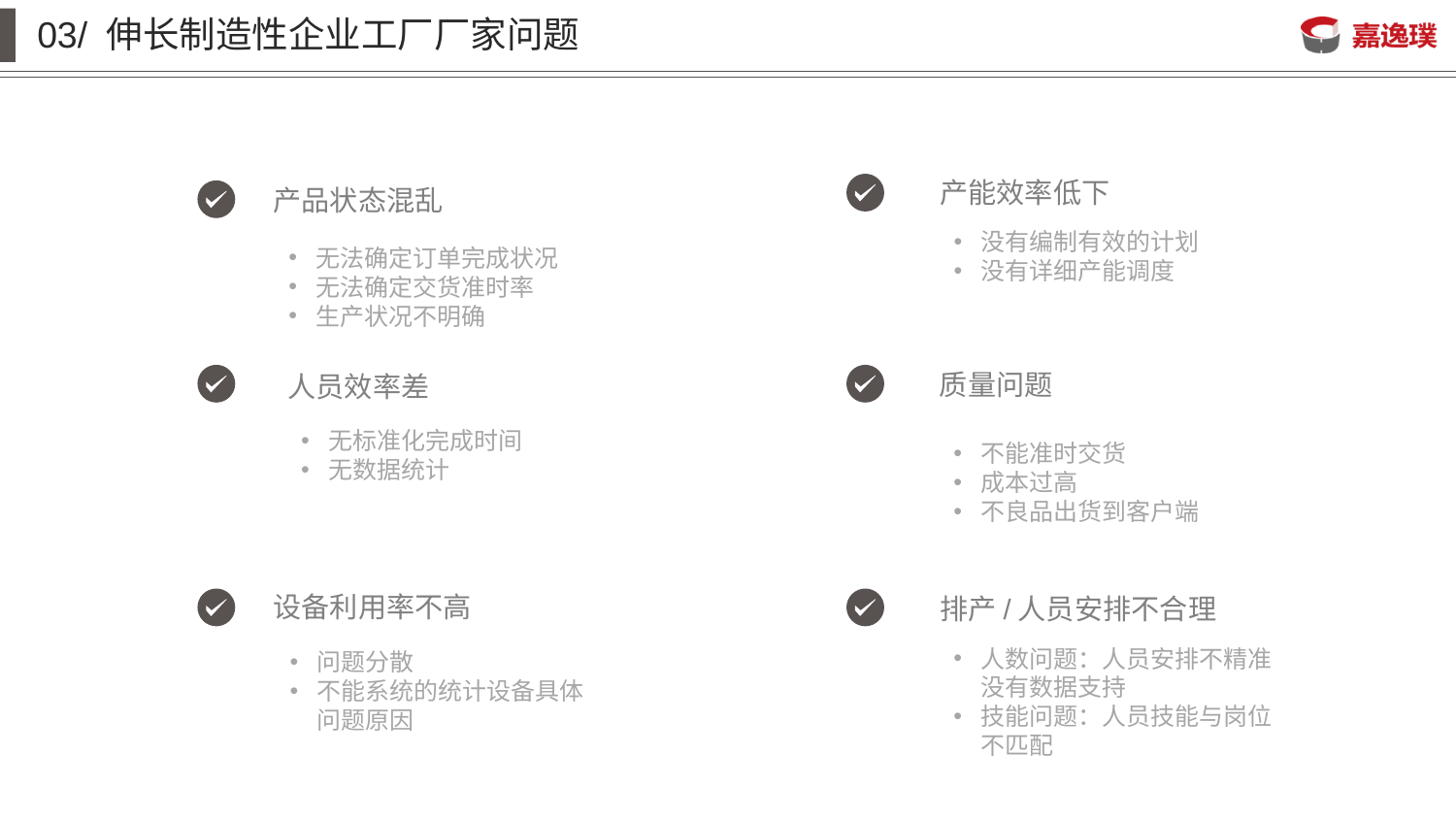

03/ 伸长制造性企业工厂厂家问题

产品状态混乱
无法确定订单完成状况
无法确定交货准时率
生产状况不明确
产能效率低下
没有编制有效的计划
没有详细产能调度

人员效率差
无标准化完成时间
无数据统计
质量问题
不能准时交货
成本过高
不良品出货到客户端

设备利用率不高
问题分散
不能系统的统计设备具体问题原因

排产/人员安排不合理
人数问题：人员安排不精准没有数据支持
技能问题：人员技能与岗位不匹配